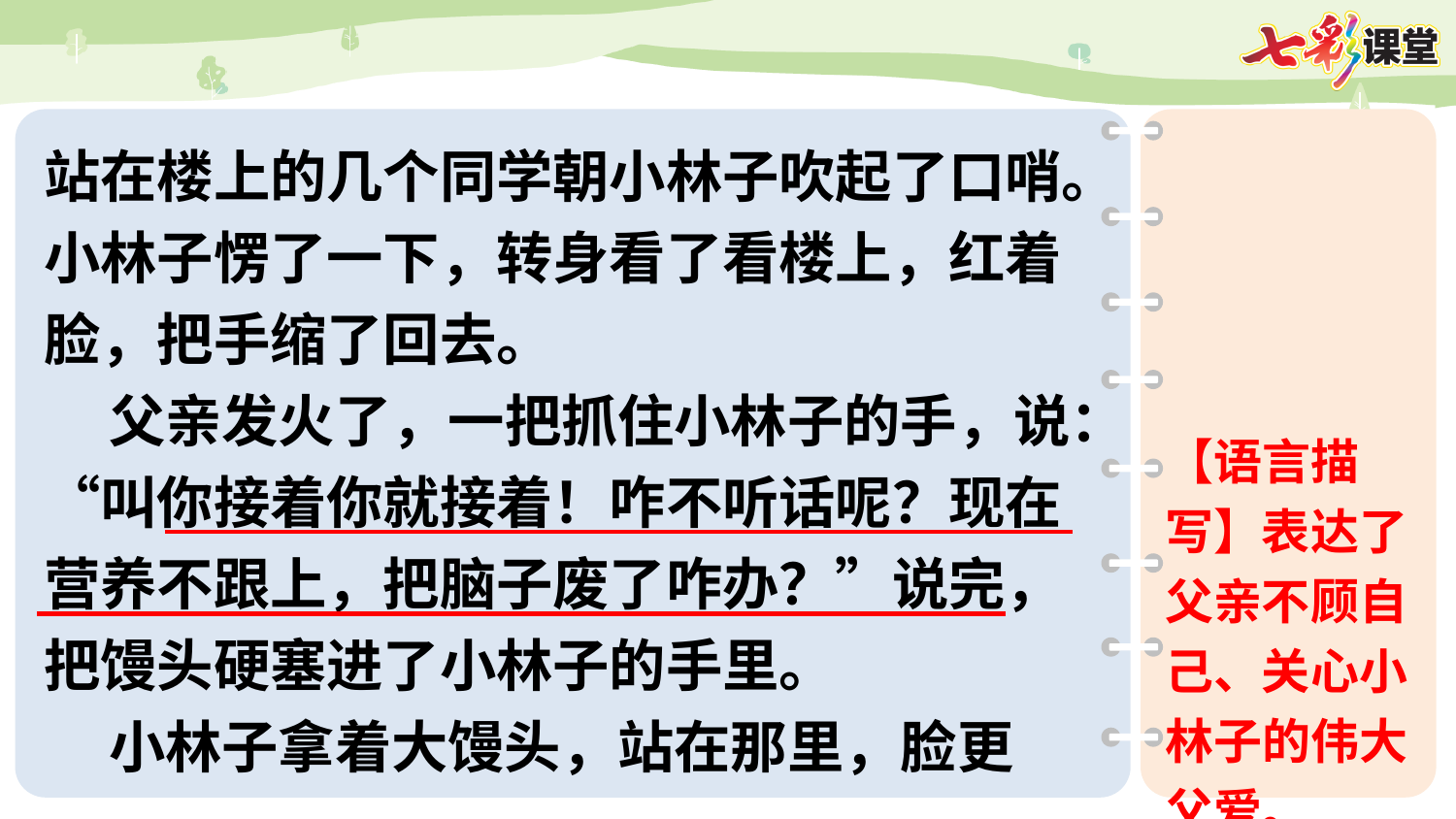

站在楼上的几个同学朝小林子吹起了口哨。小林子愣了一下，转身看了看楼上，红着脸，把手缩了回去。
    父亲发火了，一把抓住小林子的手，说：“叫你接着你就接着！咋不听话呢？现在营养不跟上，把脑子废了咋办？”说完，把馒头硬塞进了小林子的手里。
    小林子拿着大馒头，站在那里，脸更
【语言描写】表达了父亲不顾自己、关心小林子的伟大父爱。